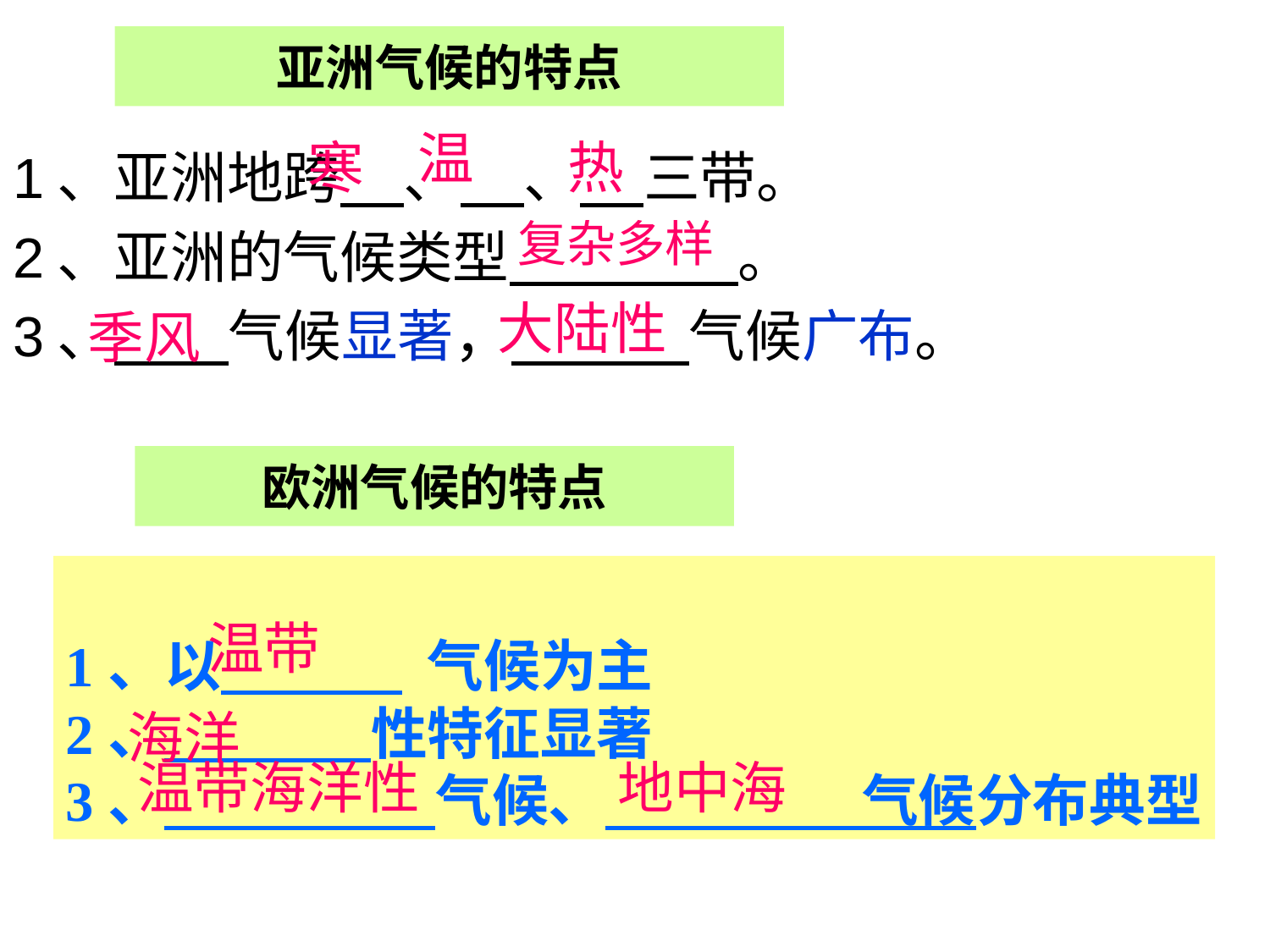

# 亚洲气候的特点
温
寒
热
1、亚洲地跨     、     、     三带。
2、亚洲的气候类型                  。
3、         气候显著，              气候广布。
复杂多样
大陆性
季风
欧洲气候的特点

1、以                气候为主
2、                性特征显著
3、                     气候、                    气候分布典型
温带
海洋
温带海洋性
地中海